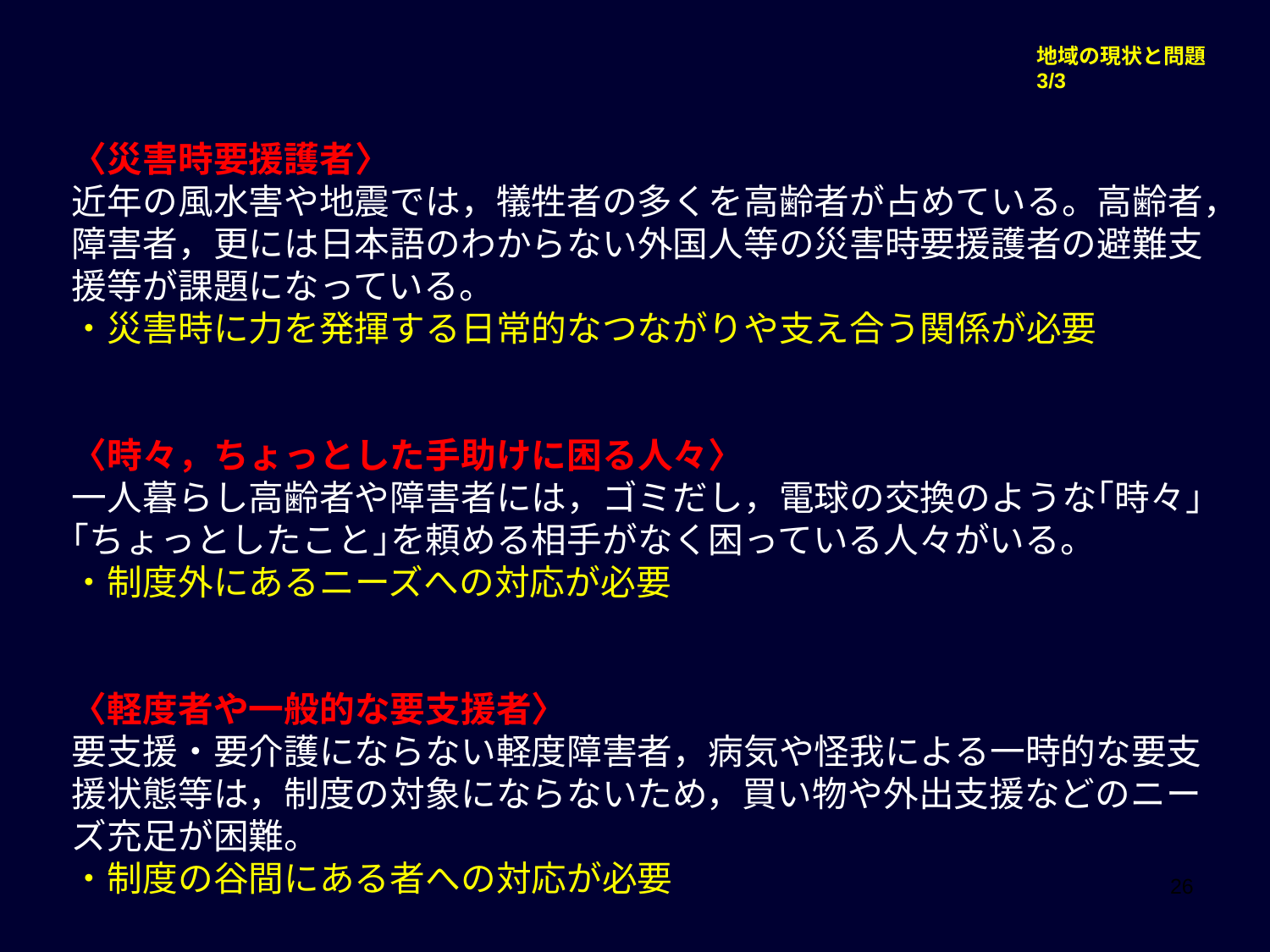

地域の現状と問題　3/3
〈災害時要援護者〉
近年の風水害や地震では，犠牲者の多くを高齢者が占めている。高齢者，障害者，更には日本語のわからない外国人等の災害時要援護者の避難支援等が課題になっている。
・災害時に力を発揮する日常的なつながりや支え合う関係が必要

〈時々，ちょっとした手助けに困る人々〉
一人暮らし高齢者や障害者には，ゴミだし，電球の交換のような｢時々｣｢ちょっとしたこと｣を頼める相手がなく困っている人々がいる。
・制度外にあるニーズへの対応が必要

〈軽度者や一般的な要支援者〉
要支援・要介護にならない軽度障害者，病気や怪我による一時的な要支援状態等は，制度の対象にならないため，買い物や外出支援などのニーズ充足が困難。
・制度の谷間にある者への対応が必要
26